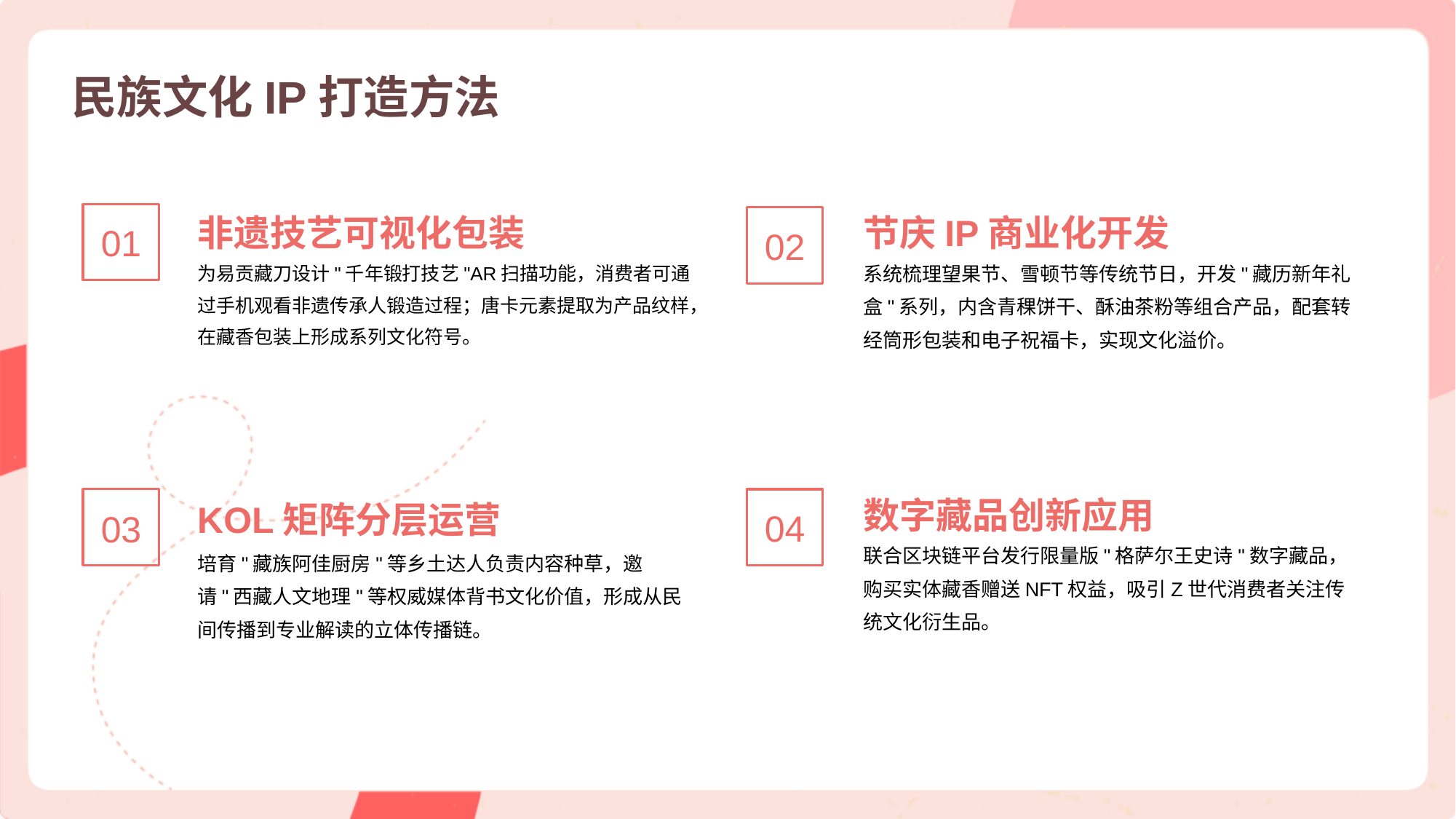

民族文化IP打造方法
节庆IP商业化开发
非遗技艺可视化包装

01
02
系统梳理望果节、雪顿节等传统节日，开发"藏历新年礼盒"系列，内含青稞饼干、酥油茶粉等组合产品，配套转经筒形包装和电子祝福卡，实现文化溢价。
为易贡藏刀设计"千年锻打技艺"AR扫描功能，消费者可通过手机观看非遗传承人锻造过程；唐卡元素提取为产品纹样，在藏香包装上形成系列文化符号。
数字藏品创新应用
KOL矩阵分层运营

04
03
联合区块链平台发行限量版"格萨尔王史诗"数字藏品，购买实体藏香赠送NFT权益，吸引Z世代消费者关注传统文化衍生品。
培育"藏族阿佳厨房"等乡土达人负责内容种草，邀请"西藏人文地理"等权威媒体背书文化价值，形成从民间传播到专业解读的立体传播链。